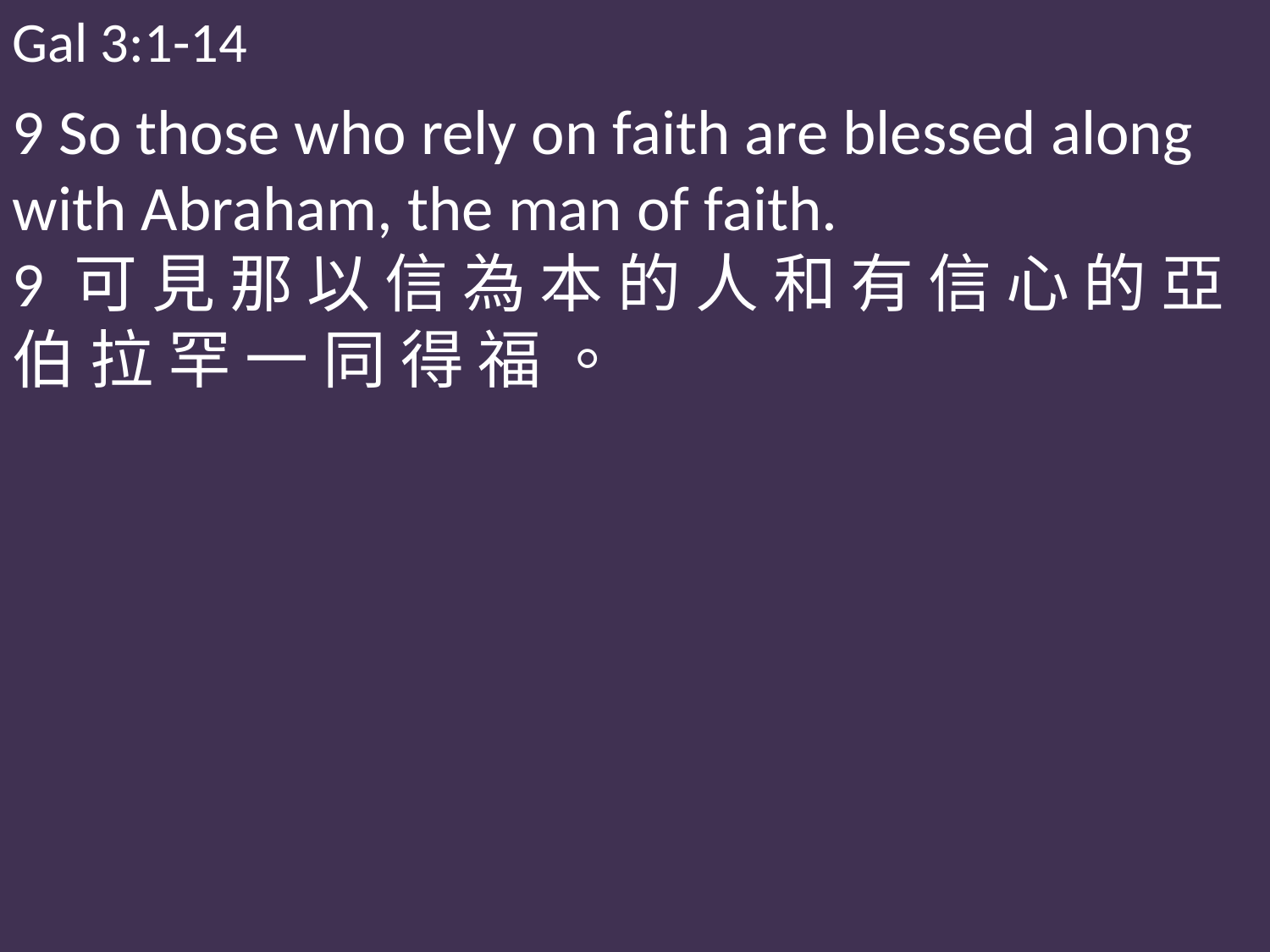

Gal 3:1-14
9 So those who rely on faith are blessed along with Abraham, the man of faith.
9 可 見 那 以 信 為 本 的 人 和 有 信 心 的 亞 伯 拉 罕 一 同 得 福 。